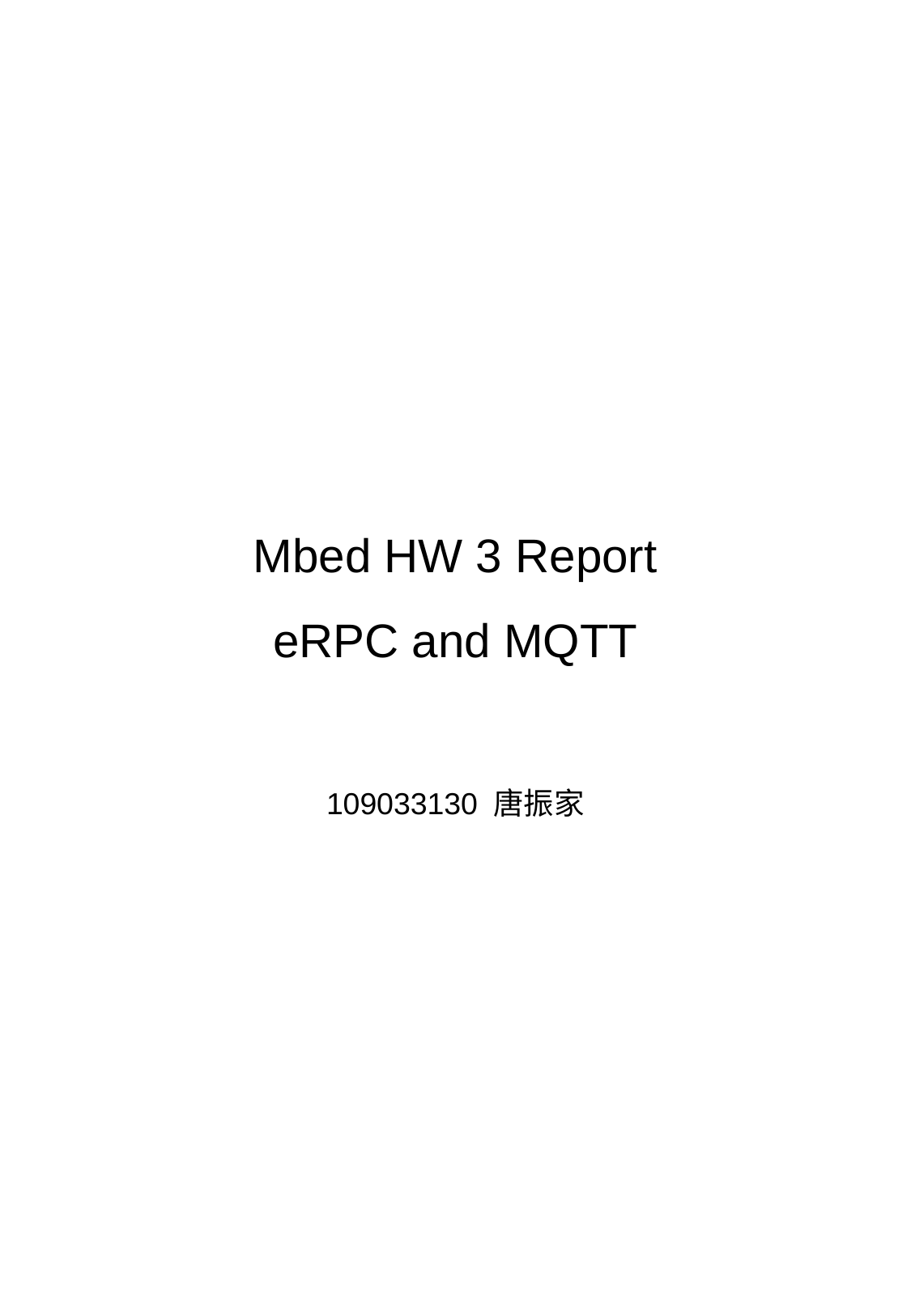

# Mbed HW 3 Report eRPC and MQTT
109033130 唐振家